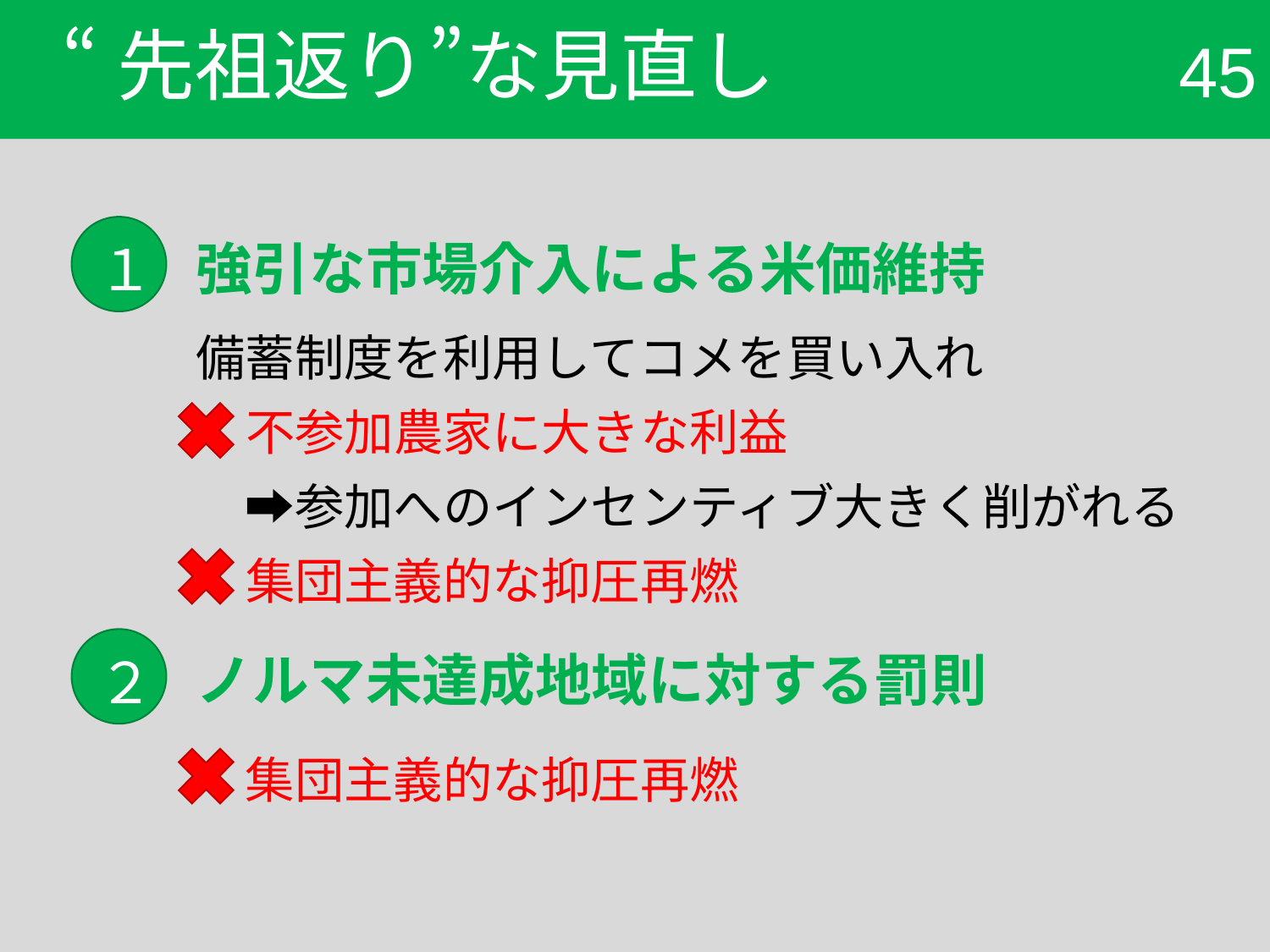

# “先祖返り”な見直し
45
強引な市場介入による米価維持
備蓄制度を利用してコメを買い入れ
　不参加農家に大きな利益
　➡参加へのインセンティブ大きく削がれる
　集団主義的な抑圧再燃
ノルマ未達成地域に対する罰則
　集団主義的な抑圧再燃
１

２